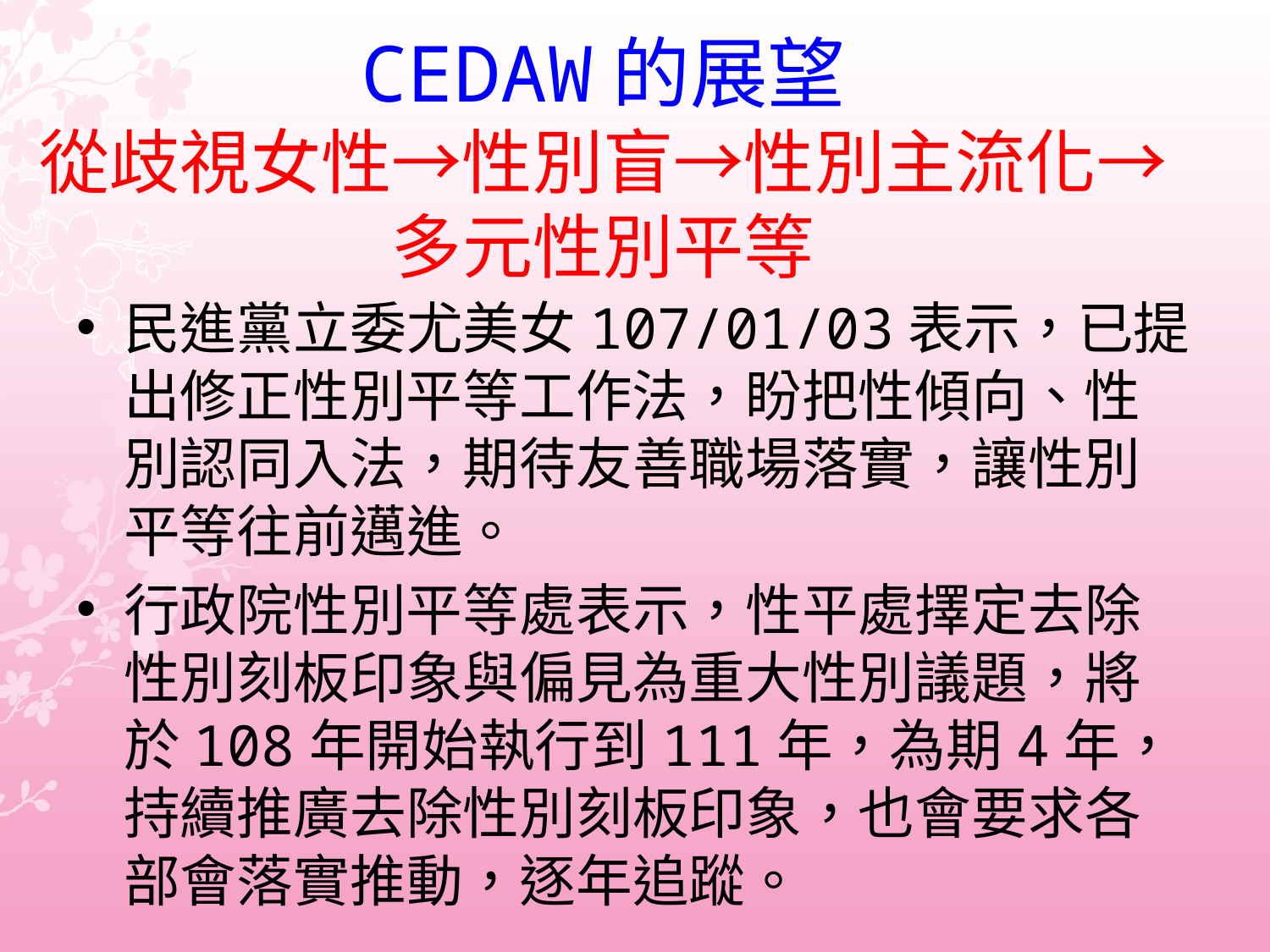

# CEDAW的展望 從歧視女性→性別盲→性別主流化→多元性別平等
民進黨立委尤美女107/01/03表示，已提出修正性別平等工作法，盼把性傾向、性別認同入法，期待友善職場落實，讓性別平等往前邁進。
行政院性別平等處表示，性平處擇定去除性別刻板印象與偏見為重大性別議題，將於108年開始執行到111年，為期4年，持續推廣去除性別刻板印象，也會要求各部會落實推動，逐年追蹤。